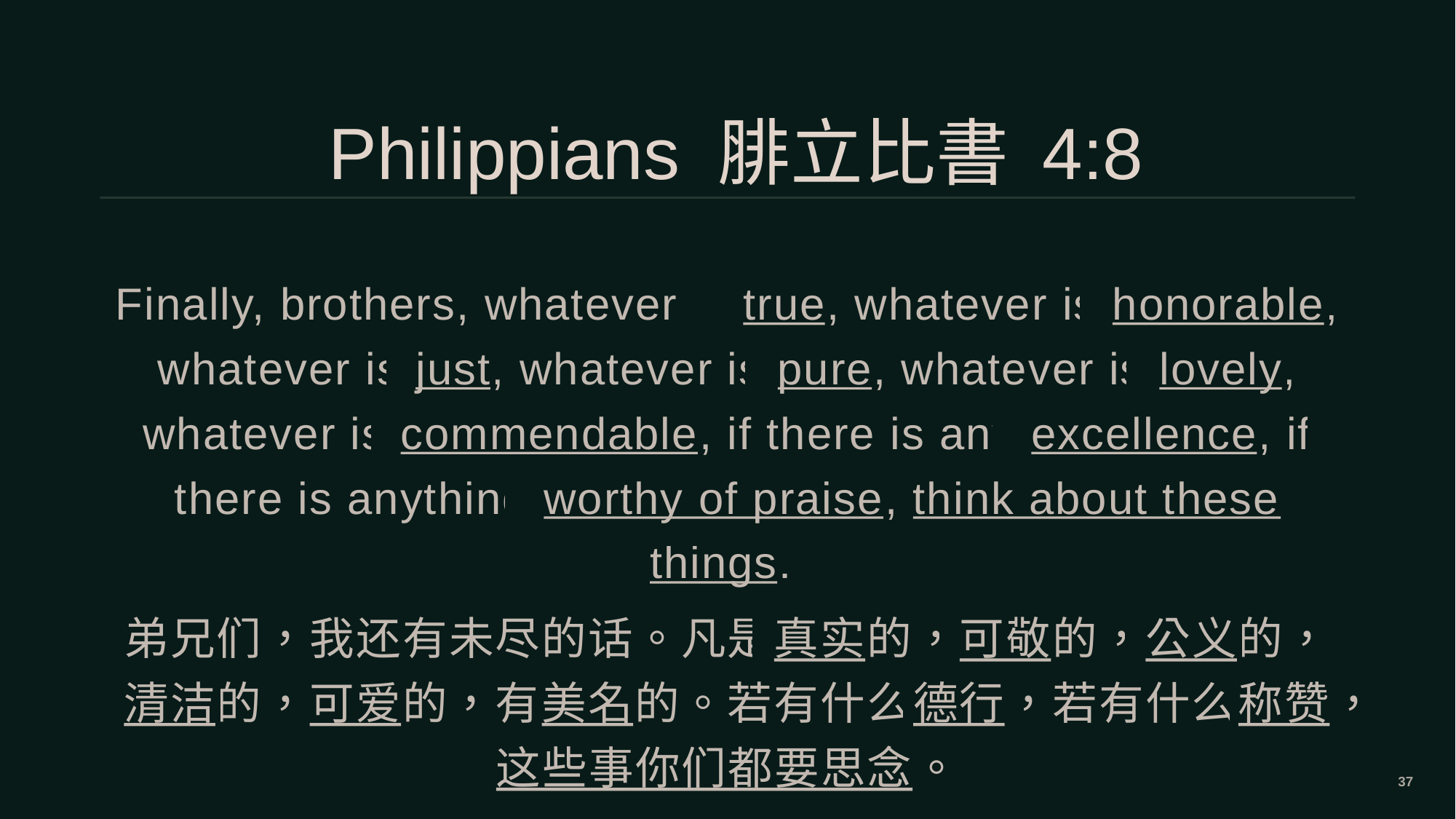

Philippians 腓立比書 4:8
Finally, brothers, whatever is true, whatever is honorable, whatever is just, whatever is pure, whatever is lovely, whatever is commendable, if there is any excellence, if there is anything worthy of praise, think about these things.
弟兄们，我还有未尽的话。凡是真实的，可敬的，公义的，清洁的，可爱的，有美名的。若有什么德行，若有什么称赞，这些事你们都要思念。
37